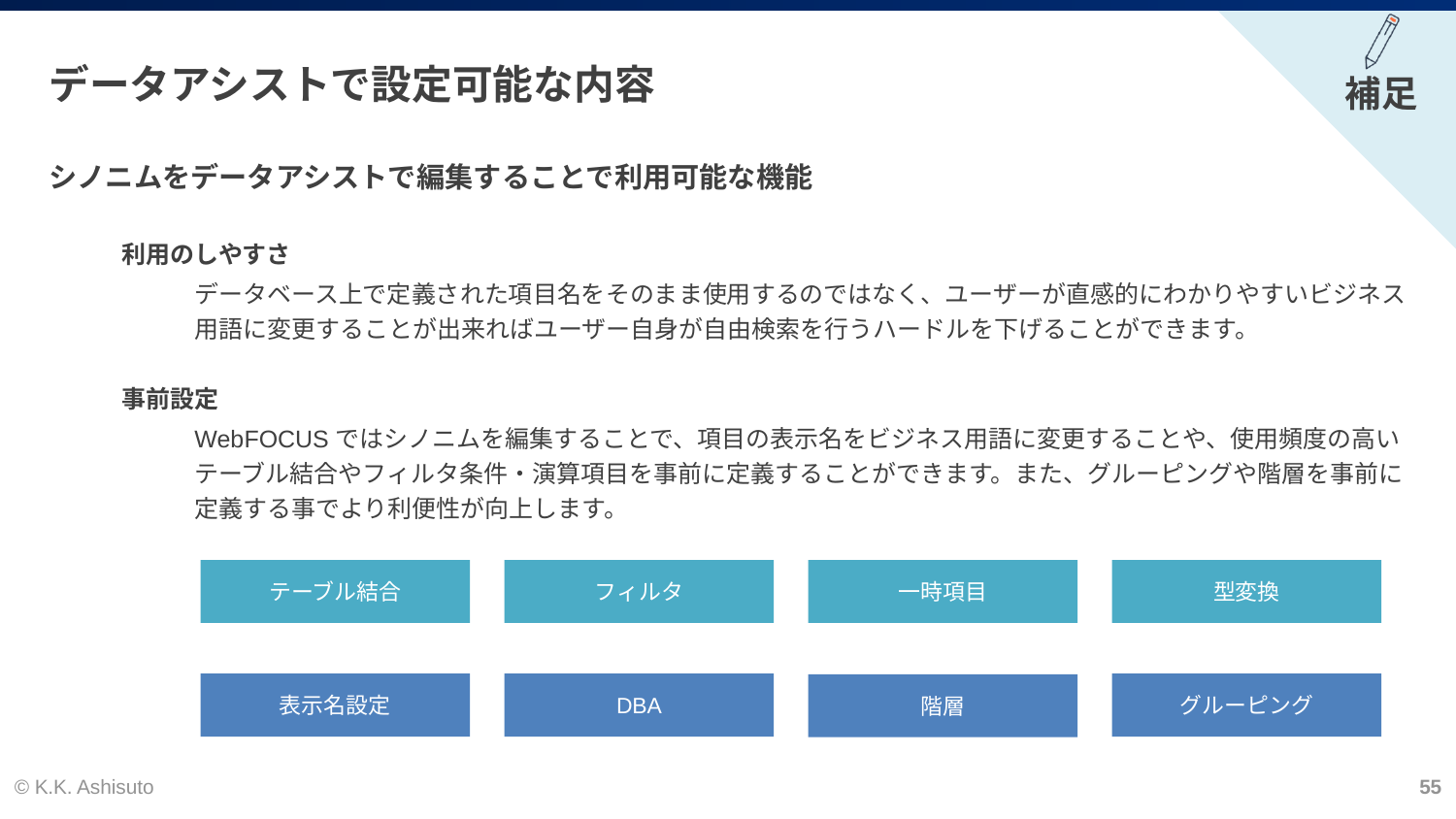

# データアシストで設定可能な内容
シノニムをデータアシストで編集することで利用可能な機能
利用のしやすさ
データベース上で定義された項目名をそのまま使用するのではなく、ユーザーが直感的にわかりやすいビジネス用語に変更することが出来ればユーザー自身が自由検索を行うハードルを下げることができます。

事前設定
WebFOCUSではシノニムを編集することで、項目の表示名をビジネス用語に変更することや、使用頻度の高いテーブル結合やフィルタ条件・演算項目を事前に定義することができます。また、グルーピングや階層を事前に定義する事でより利便性が向上します。
テーブル結合
フィルタ
一時項目
型変換
表示名設定
DBA
グルーピング
階層
© K.K. Ashisuto
55